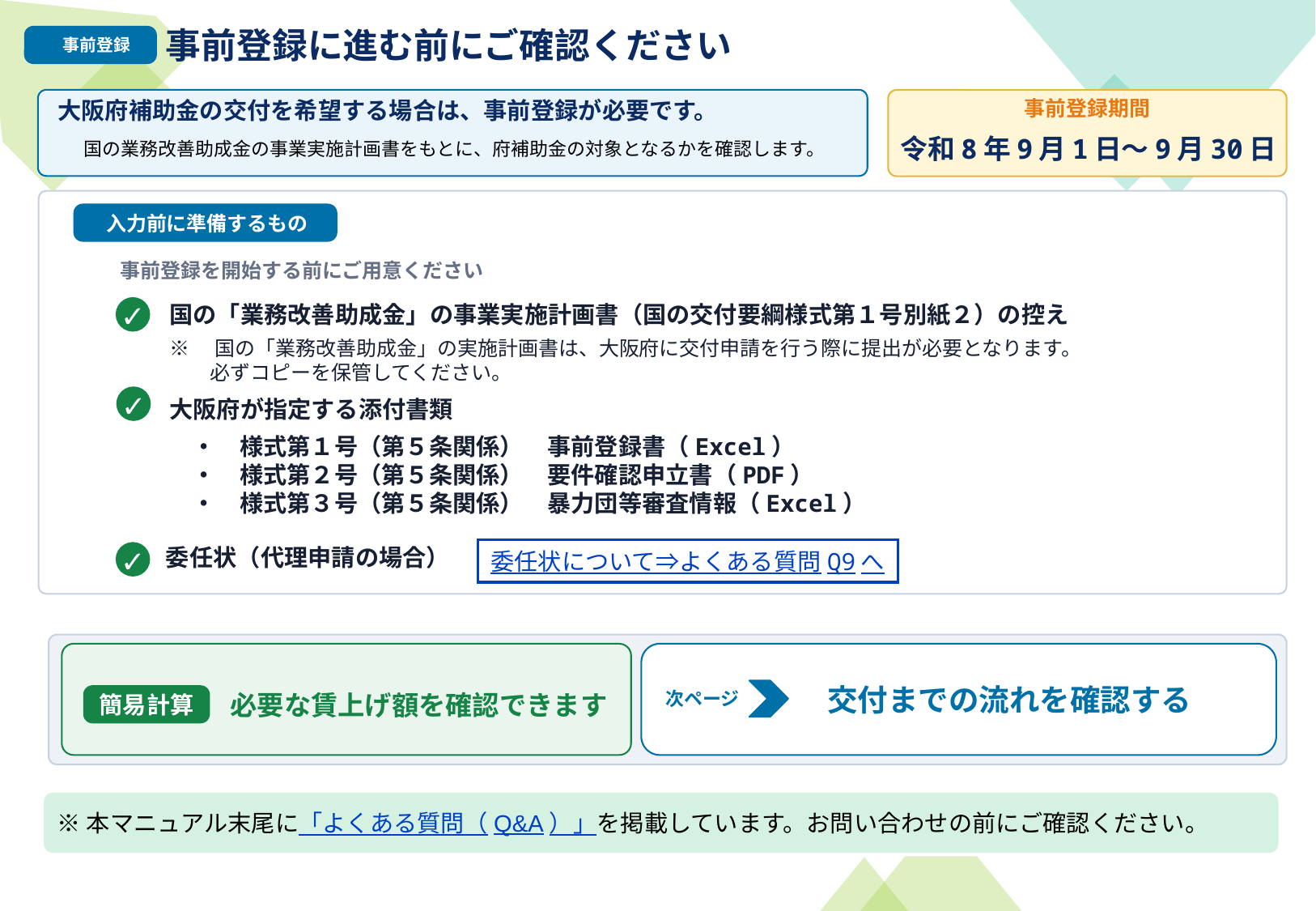

事前登録に進む前にご確認ください
事前登録

大阪府補助金の交付を希望する場合は、事前登録が必要です。
国の業務改善助成金の事業実施計画書をもとに、府補助金の対象となるかを確認します。

事前登録期間
令和8年9月1日～9月30日

入力前に準備するもの

事前登録を開始する前にご用意ください

✓
国の「業務改善助成金」の事業実施計画書（国の交付要綱様式第１号別紙２）の控え

※　国の「業務改善助成金」の実施計画書は、大阪府に交付申請を行う際に提出が必要となります。
　　必ずコピーを保管してください。

✓
大阪府が指定する添付書類
・　様式第１号（第５条関係）　事前登録書（Excel）
・　様式第２号（第５条関係）　要件確認申立書（PDF）
・　様式第３号（第５条関係）　暴力団等審査情報（Excel）
委任状（代理申請の場合）
委任状について⇒よくある質問Q9へ

✓
✓
✓

次ページ
交付までの流れを確認する

必要な賃上げ額を確認できます

簡易計算
※本マニュアル末尾に「よくある質問（Q&A）」を掲載しています。お問い合わせの前にご確認ください。